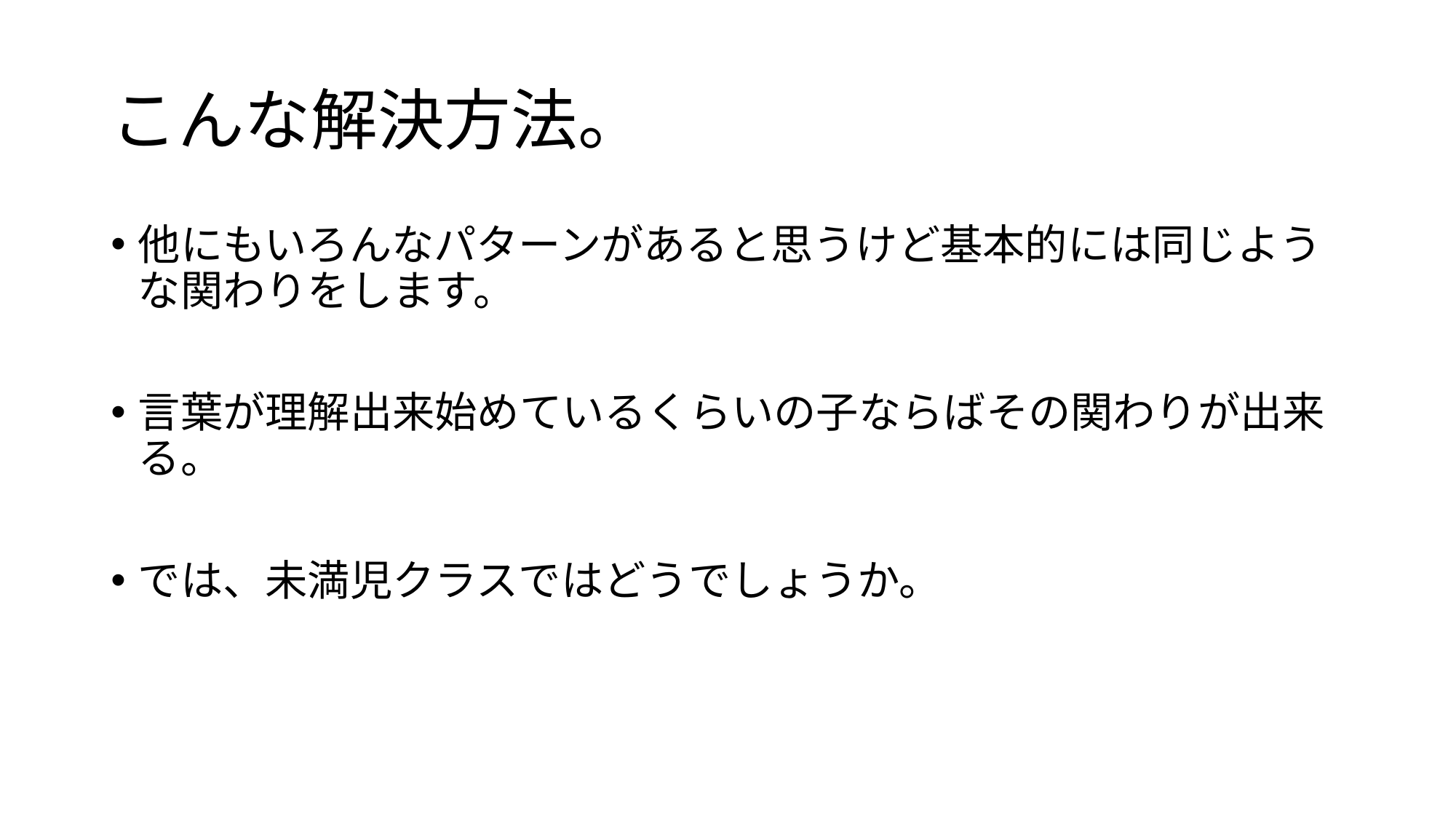

# こんな解決方法。
他にもいろんなパターンがあると思うけど基本的には同じような関わりをします。

言葉が理解出来始めているくらいの子ならばその関わりが出来る。

では、未満児クラスではどうでしょうか。